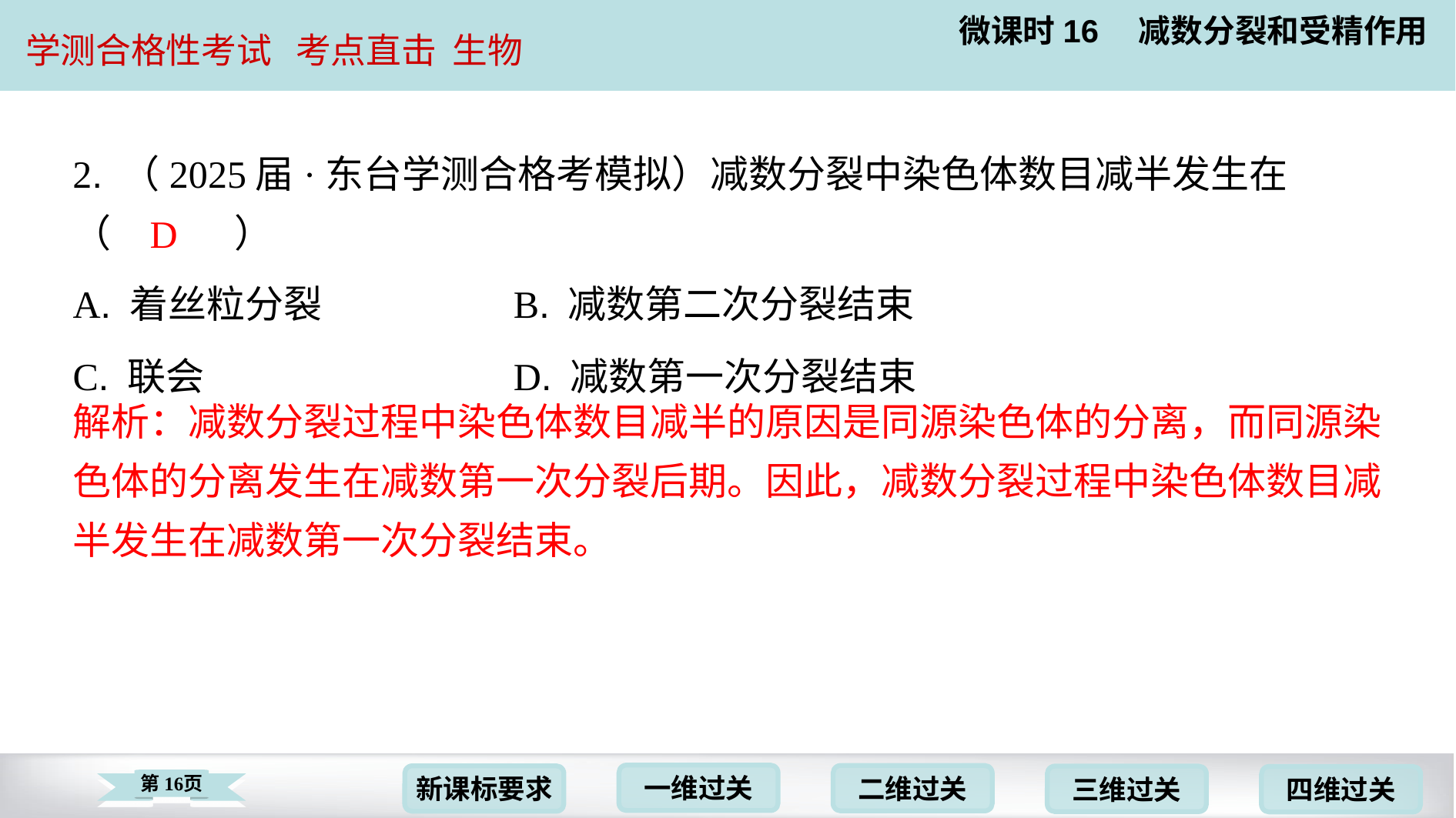

2. （2025届·东台学测合格考模拟）减数分裂中染色体数目减半发生在
（　D　）
D
| A. 着丝粒分裂 | B. 减数第二次分裂结束 |
| --- | --- |
| C. 联会 | D. 减数第一次分裂结束 |
解析：减数分裂过程中染色体数目减半的原因是同源染色体的分离，而同源染
色体的分离发生在减数第一次分裂后期。因此，减数分裂过程中染色体数目减
半发生在减数第一次分裂结束。